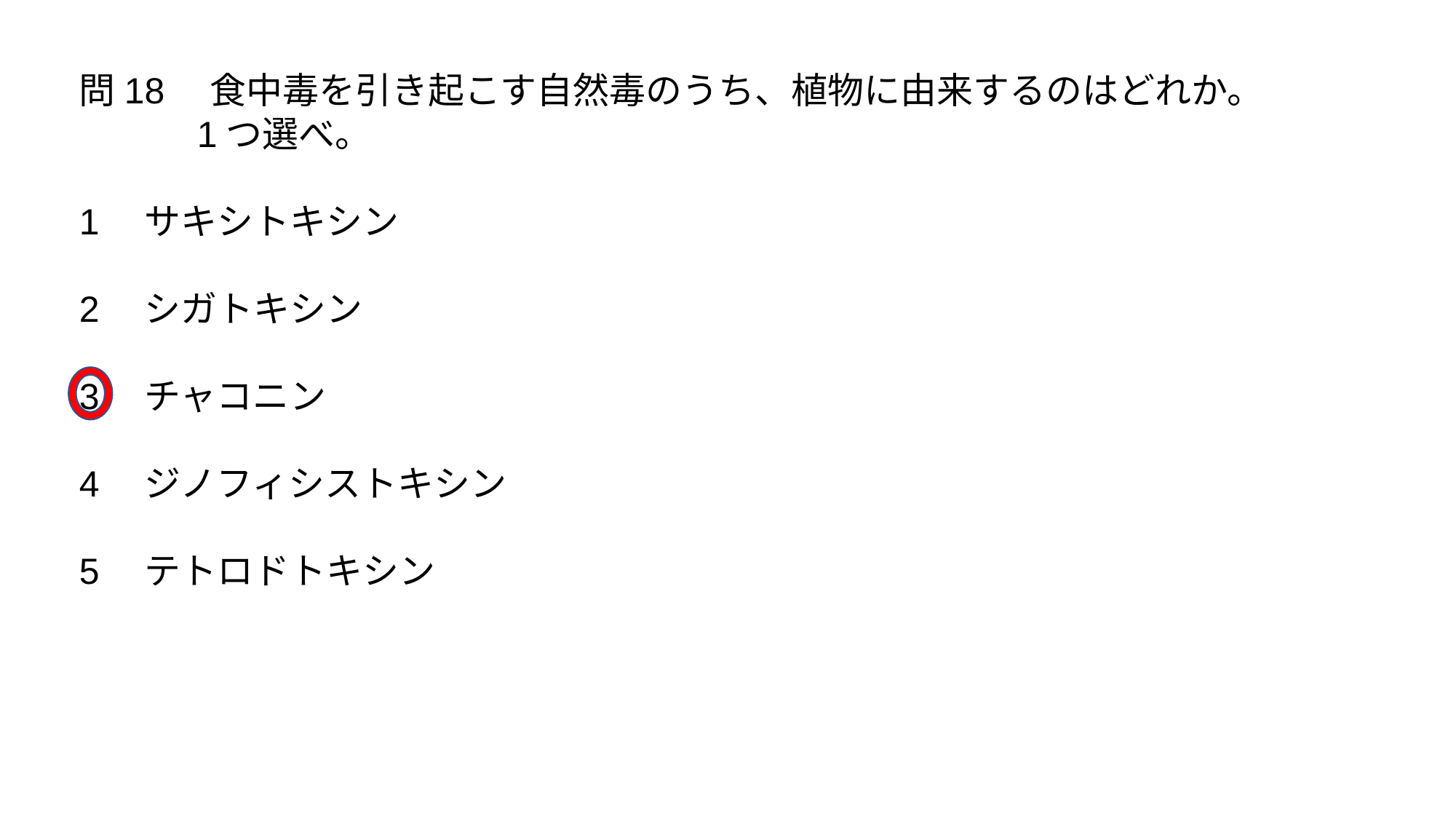

問18　食中毒を引き起こす自然毒のうち、植物に由来するのはどれか。
　　　1つ選べ。

1　サキシトキシン

2　シガトキシン

3　チャコニン

4　ジノフィシストキシン

5　テトロドトキシン